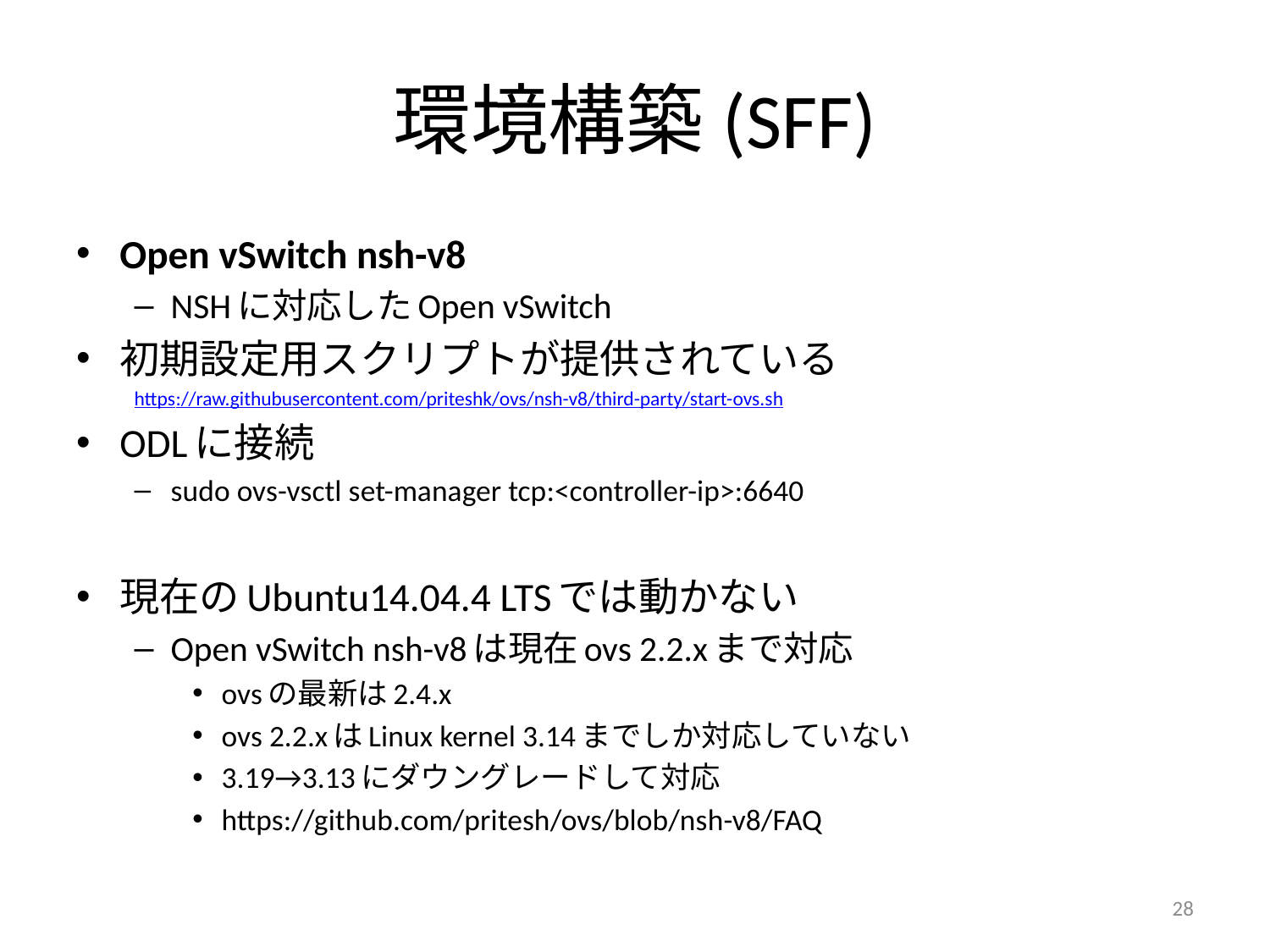

# 環境構築(SFF)
Open vSwitch nsh-v8
NSHに対応したOpen vSwitch
初期設定用スクリプトが提供されている
https://raw.githubusercontent.com/priteshk/ovs/nsh-v8/third-party/start-ovs.sh
ODLに接続
sudo ovs-vsctl set-manager tcp:<controller-ip>:6640

現在のUbuntu14.04.4 LTSでは動かない
Open vSwitch nsh-v8は現在ovs 2.2.xまで対応
ovsの最新は2.4.x
ovs 2.2.xはLinux kernel 3.14までしか対応していない
3.19→3.13にダウングレードして対応
https://github.com/pritesh/ovs/blob/nsh-v8/FAQ

28